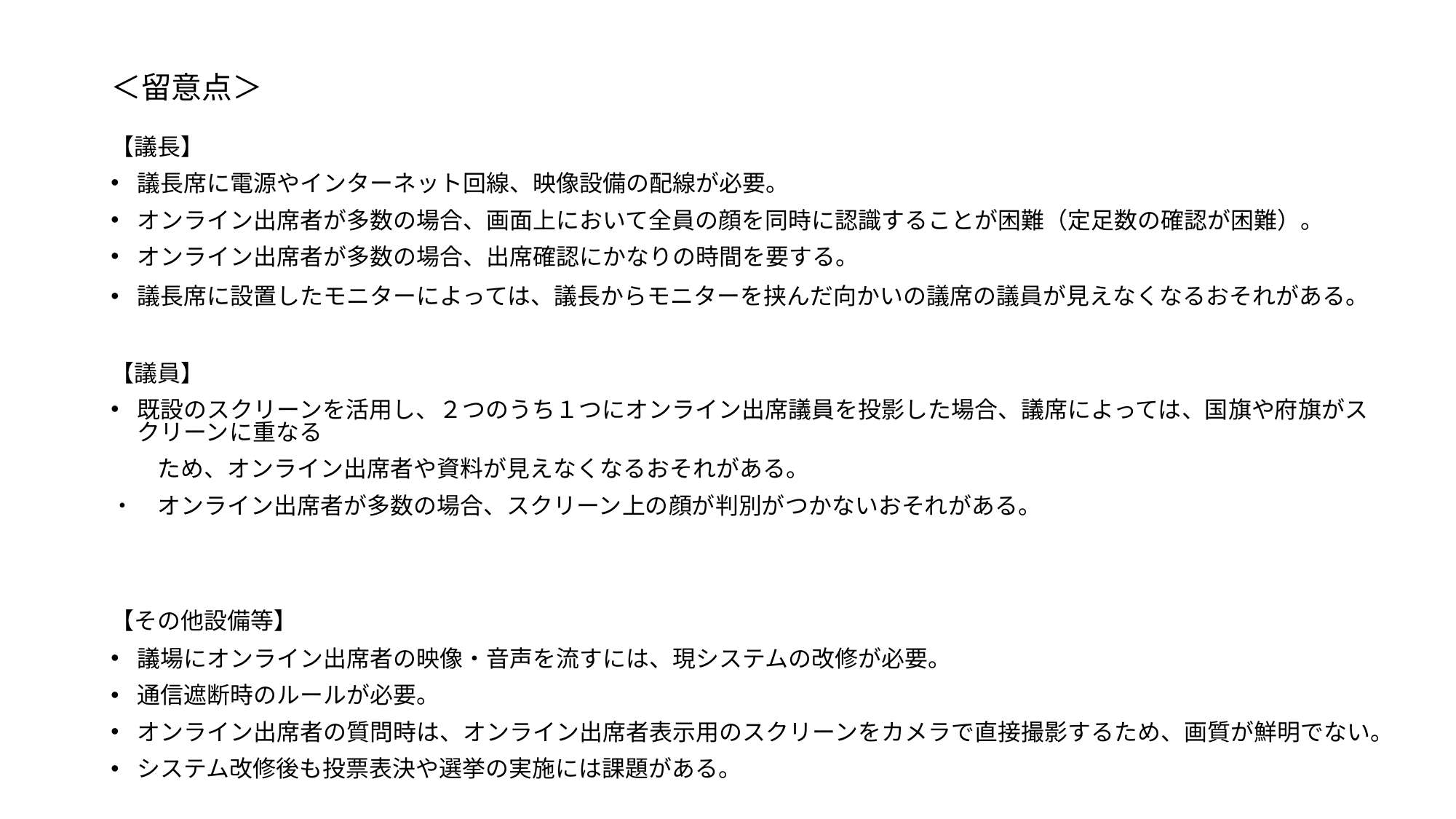

# ＜留意点＞
【議長】
議長席に電源やインターネット回線、映像設備の配線が必要。
オンライン出席者が多数の場合、画面上において全員の顔を同時に認識することが困難（定足数の確認が困難）。
オンライン出席者が多数の場合、出席確認にかなりの時間を要する。
議長席に設置したモニターによっては、議長からモニターを挟んだ向かいの議席の議員が見えなくなるおそれがある。

【議員】
既設のスクリーンを活用し、２つのうち１つにオンライン出席議員を投影した場合、議席によっては、国旗や府旗がスクリーンに重なる
　　ため、オンライン出席者や資料が見えなくなるおそれがある。
・　オンライン出席者が多数の場合、スクリーン上の顔が判別がつかないおそれがある。

【その他設備等】
議場にオンライン出席者の映像・音声を流すには、現システムの改修が必要。
通信遮断時のルールが必要。
オンライン出席者の質問時は、オンライン出席者表示用のスクリーンをカメラで直接撮影するため、画質が鮮明でない。
システム改修後も投票表決や選挙の実施には課題がある。